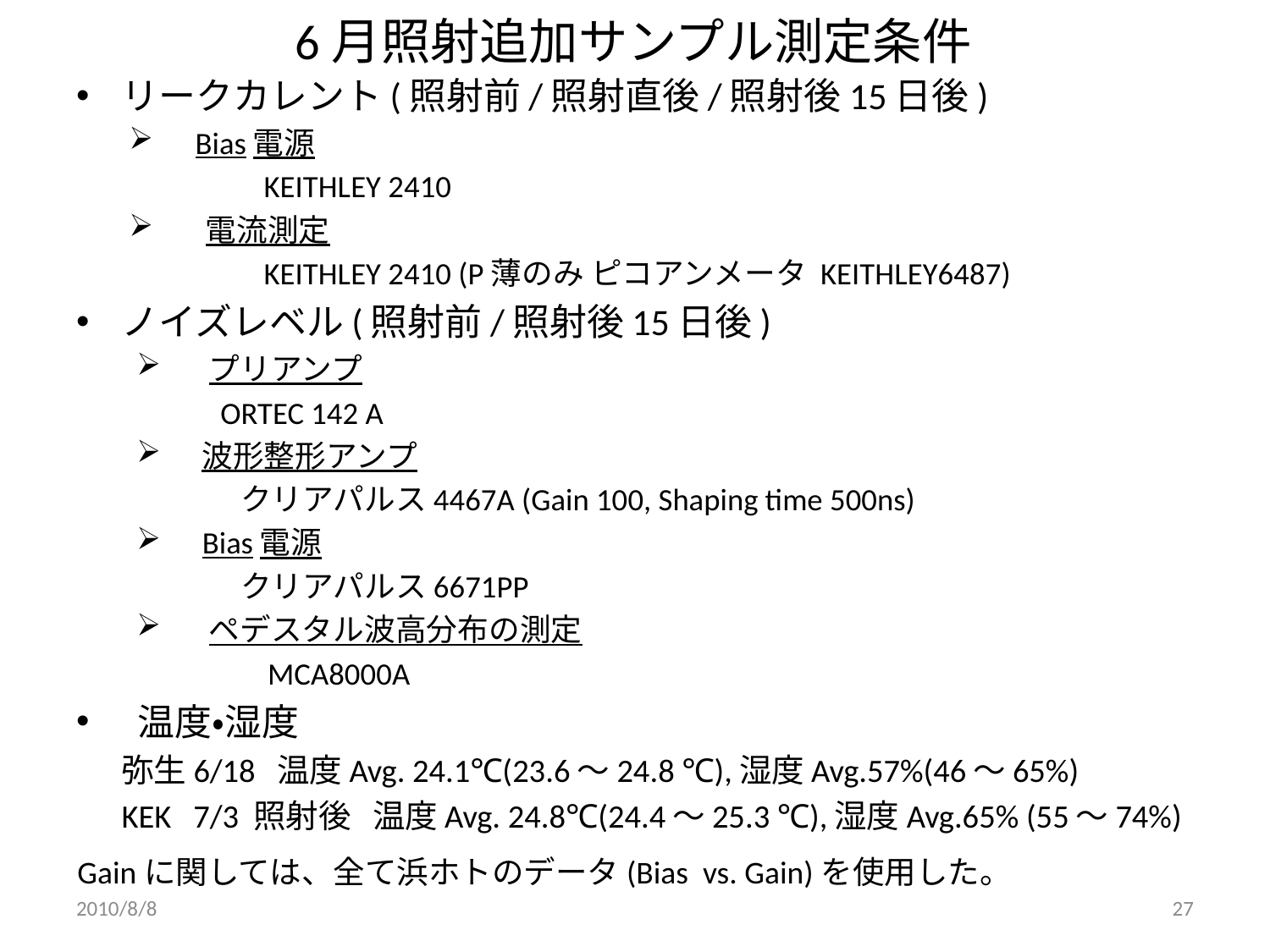

# 6月照射追加サンプル測定条件
リークカレント(照射前/照射直後/照射後15日後)
   Bias電源
　　　     KEITHLEY 2410
　電流測定
　　　     KEITHLEY 2410 (P薄のみ ピコアンメータ KEITHLEY6487)
ノイズレベル(照射前/照射後15日後)
    プリアンプ
            ORTEC 142 A
   波形整形アンプ
　　      クリアパルス4467A (Gain 100, Shaping time 500ns)
    Bias電源
　　      クリアパルス6671PP
    ペデスタル波高分布の測定
　　　　MCA8000A
 温度・湿度
	弥生6/18  温度Avg. 24.1℃(23.6～24.8 ℃),湿度Avg.57%(46～65%)
	KEK   7/3 照射後   温度Avg. 24.8℃(24.4～25.3 ℃),湿度Avg.65% (55～74%)

Gainに関しては、全て浜ホトのデータ(Bias  vs. Gain)を使用した。
2010/8/8
27